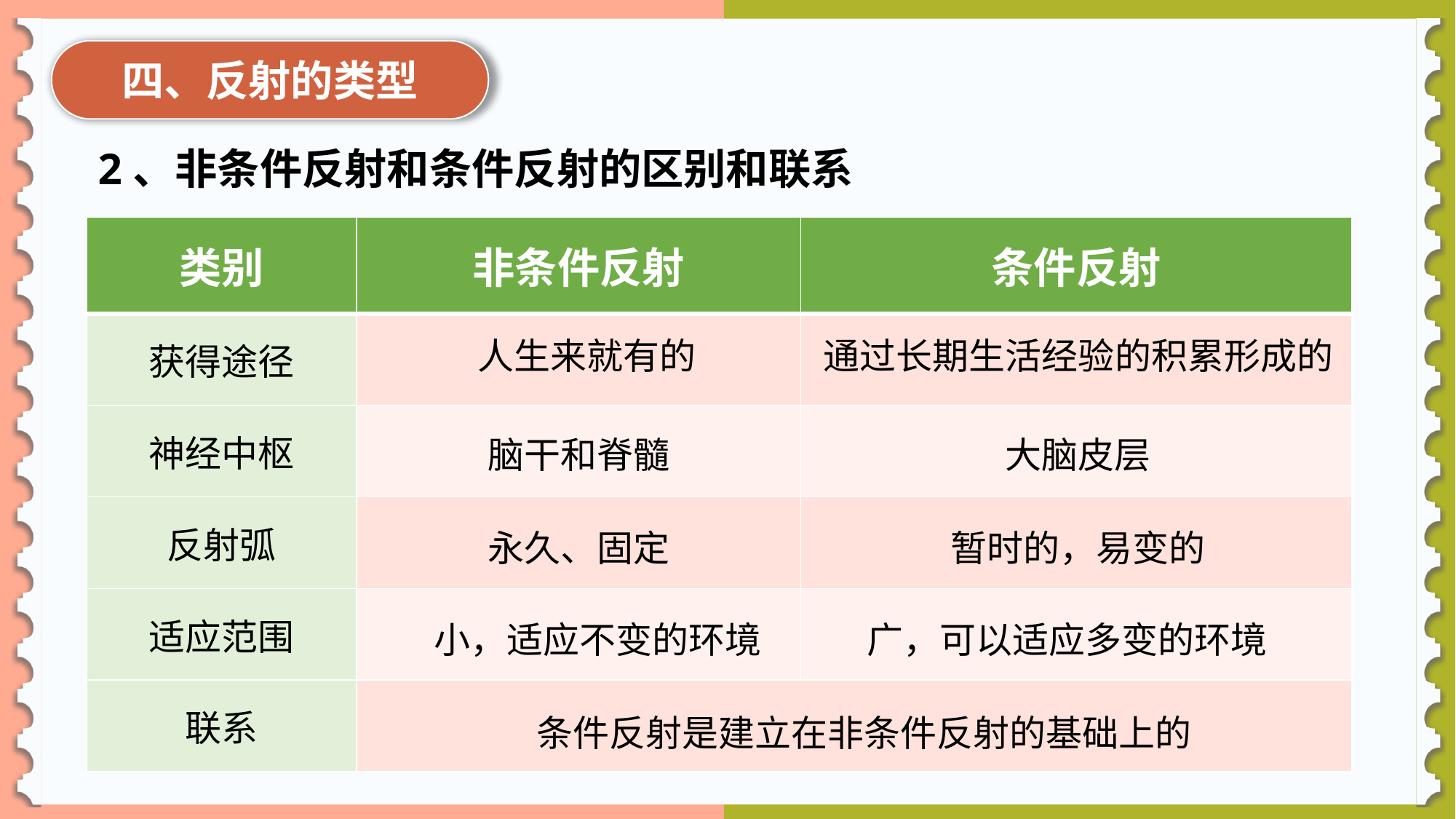

四、反射的类型
2、非条件反射和条件反射的区别和联系
| 类别 | 非条件反射 | 条件反射 |
| --- | --- | --- |
| 获得途径 |  |  |
| 神经中枢 |  |  |
| 反射弧 |  |  |
| 适应范围 |  |  |
| 联系 |  |  |
人生来就有的
通过长期生活经验的积累形成的
脑干和脊髓
大脑皮层
永久、固定
暂时的，易变的
小，适应不变的环境
广，可以适应多变的环境
条件反射是建立在非条件反射的基础上的